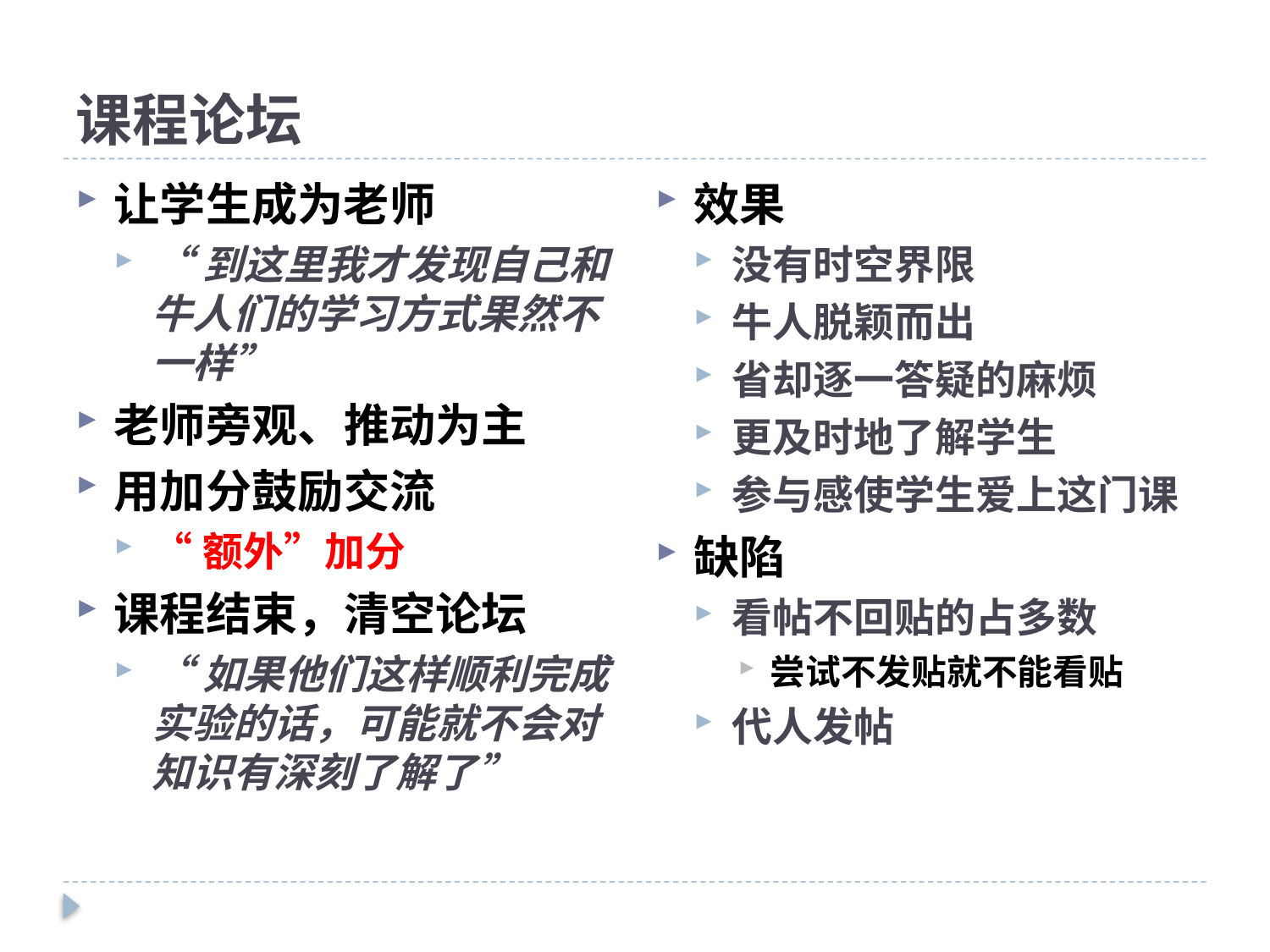

# 课程论坛
效果
没有时空界限
牛人脱颖而出
省却逐一答疑的麻烦
更及时地了解学生
参与感使学生爱上这门课
缺陷
看帖不回贴的占多数
尝试不发贴就不能看贴
代人发帖

让学生成为老师
“到这里我才发现自己和牛人们的学习方式果然不一样”
老师旁观、推动为主
用加分鼓励交流
“额外”加分
课程结束，清空论坛
“如果他们这样顺利完成实验的话，可能就不会对知识有深刻了解了”